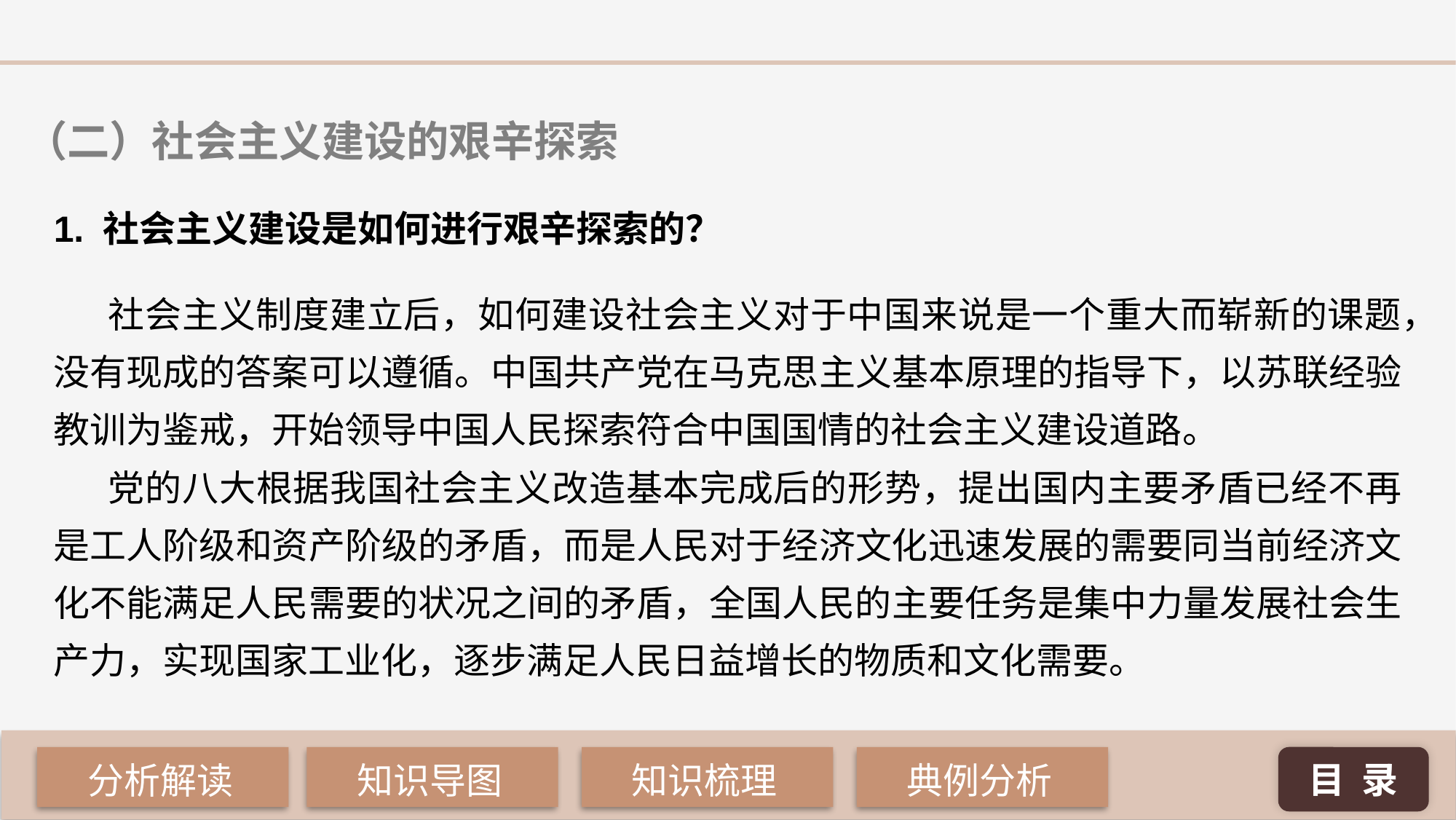

（二）社会主义建设的艰辛探索
1. 社会主义建设是如何进行艰辛探索的？
社会主义制度建立后，如何建设社会主义对于中国来说是一个重大而崭新的课题，没有现成的答案可以遵循。中国共产党在马克思主义基本原理的指导下，以苏联经验教训为鉴戒，开始领导中国人民探索符合中国国情的社会主义建设道路。
党的八大根据我国社会主义改造基本完成后的形势，提出国内主要矛盾已经不再是工人阶级和资产阶级的矛盾，而是人民对于经济文化迅速发展的需要同当前经济文化不能满足人民需要的状况之间的矛盾，全国人民的主要任务是集中力量发展社会生产力，实现国家工业化，逐步满足人民日益增长的物质和文化需要。